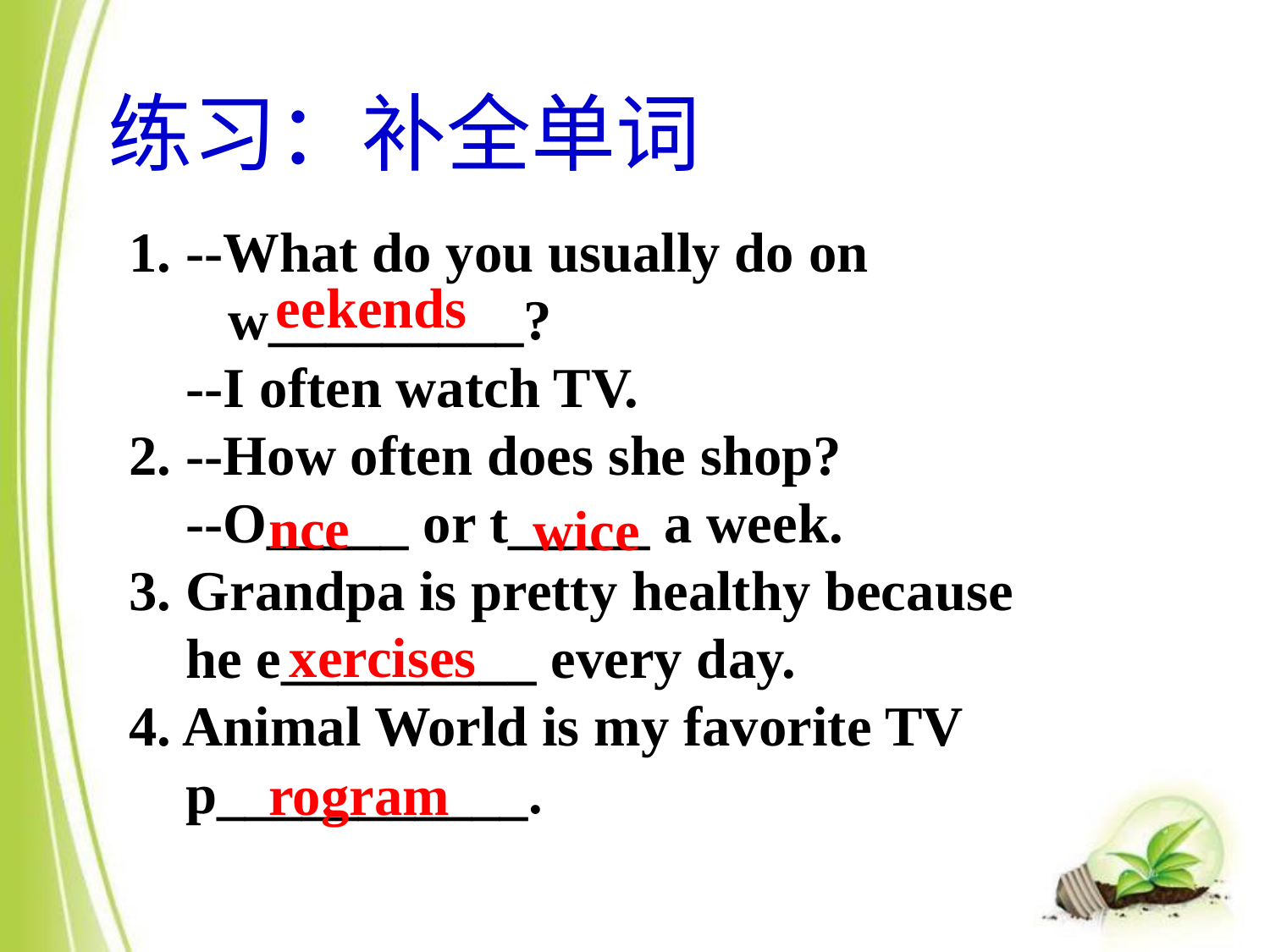

练习：补全单词
1. --What do you usually do on
       w_________?
    --I often watch TV.
2. --How often does she shop?
    --O_____ or t_____ a week.
3. Grandpa is pretty healthy because
    he e_________ every day.
4. Animal World is my favorite TV
    p___________.
eekends
nce
wice
xercises
rogram